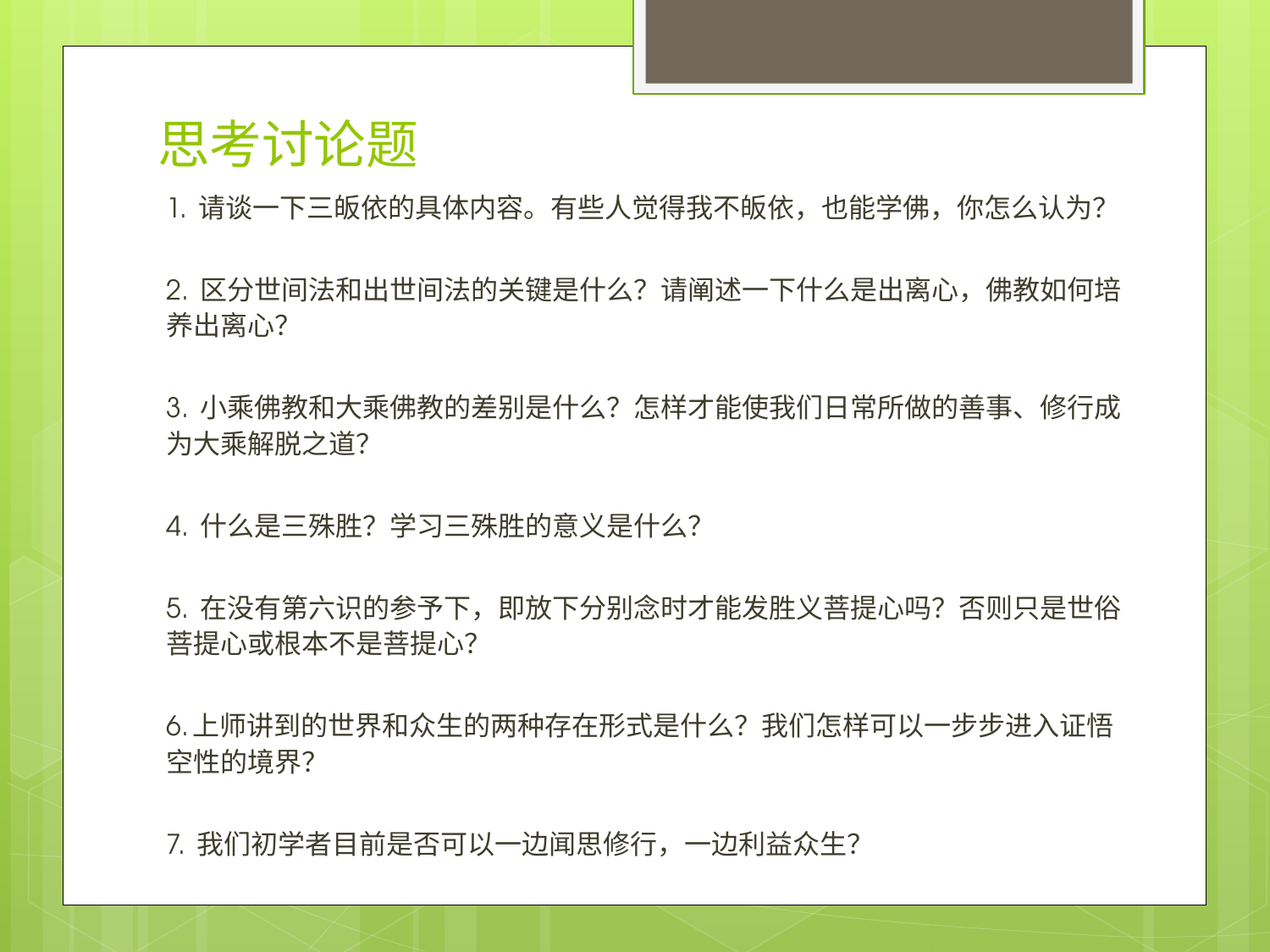

# 思考讨论题
1. 请谈一下三皈依的具体内容。有些人觉得我不皈依，也能学佛，你怎么认为？

2. 区分世间法和出世间法的关键是什么？请阐述一下什么是出离心，佛教如何培养出离心？

3. 小乘佛教和大乘佛教的差别是什么？怎样才能使我们日常所做的善事、修行成为大乘解脱之道？

4. 什么是三殊胜？学习三殊胜的意义是什么？

5. 在没有第六识的参予下，即放下分别念时才能发胜义菩提心吗？否则只是世俗菩提心或根本不是菩提心？

6.上师讲到的世界和众生的两种存在形式是什么？我们怎样可以一步步进入证悟空性的境界？

7. 我们初学者目前是否可以一边闻思修行，一边利益众生？